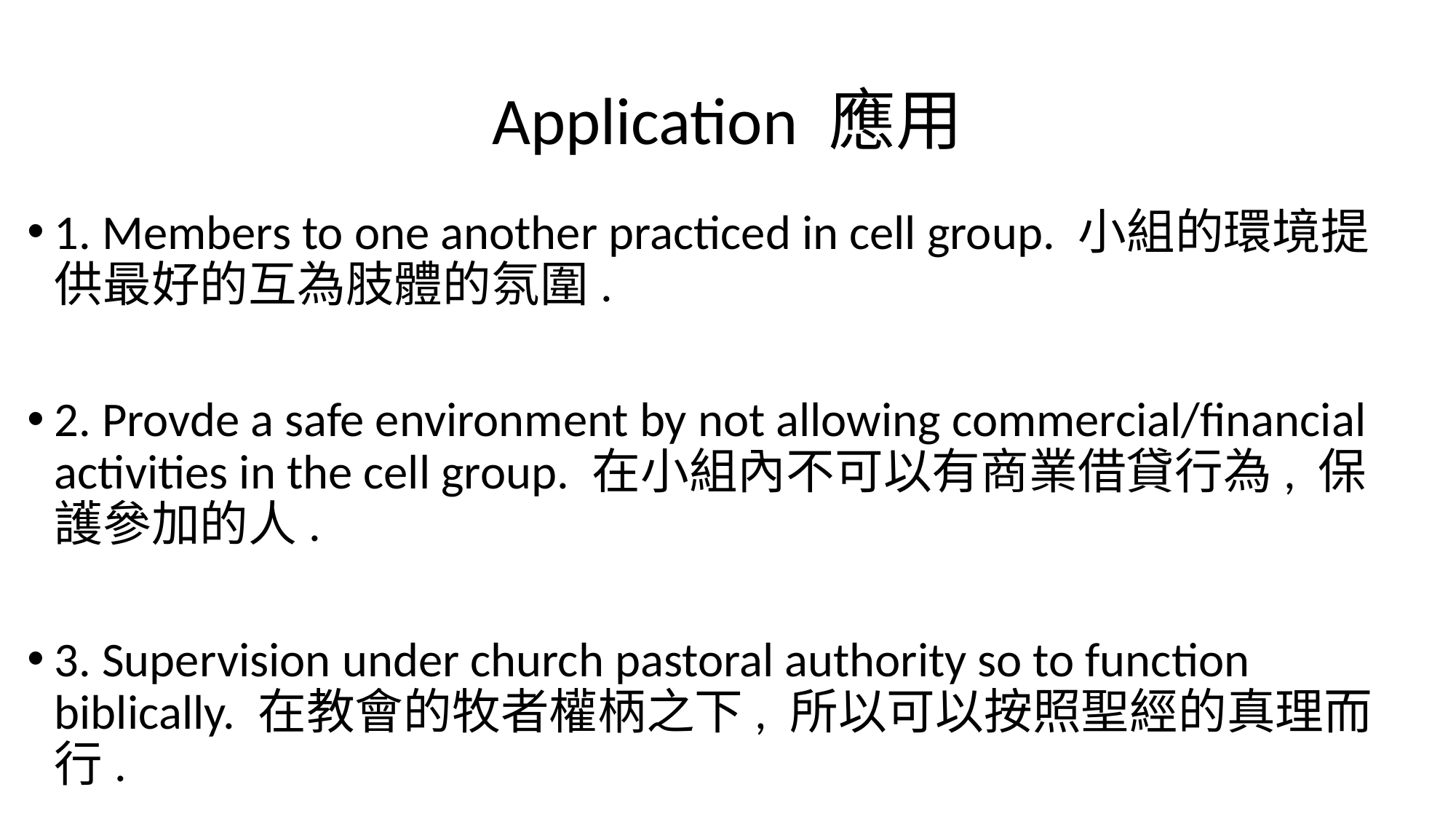

# Application 應用
1. Members to one another practiced in cell group. 小組的環境提供最好的互為肢體的氛圍.

2. Provde a safe environment by not allowing commercial/financial activities in the cell group. 在小組內不可以有商業借貸行為, 保護參加的人.

3. Supervision under church pastoral authority so to function biblically. 在教會的牧者權柄之下, 所以可以按照聖經的真理而行.